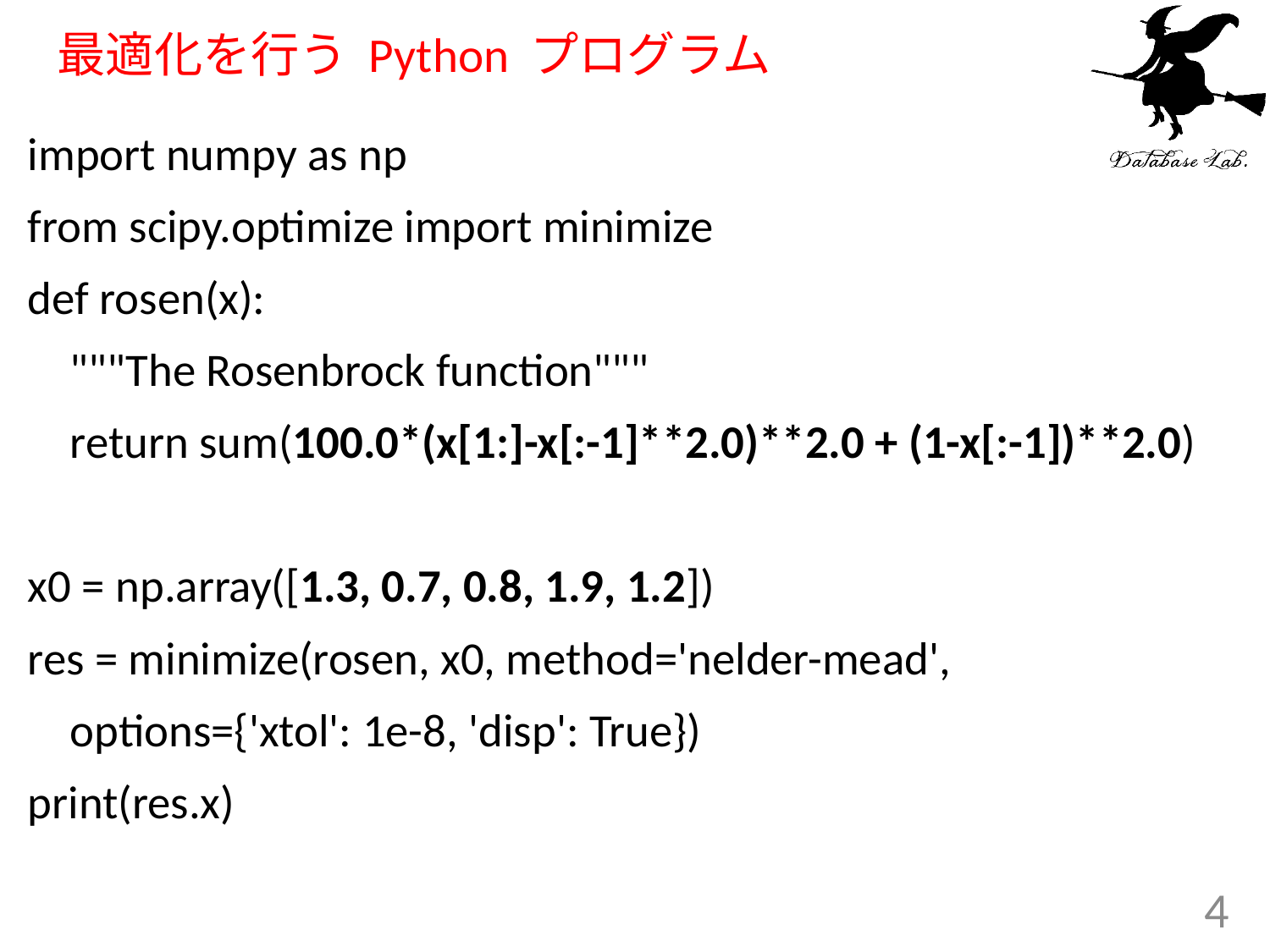

# 最適化を行う Python プログラム
import numpy as np
from scipy.optimize import minimize
def rosen(x):
    """The Rosenbrock function"""
    return sum(100.0*(x[1:]-x[:-1]**2.0)**2.0 + (1-x[:-1])**2.0)

x0 = np.array([1.3, 0.7, 0.8, 1.9, 1.2])
res = minimize(rosen, x0, method='nelder-mead',
    options={'xtol': 1e-8, 'disp': True})
print(res.x)
4